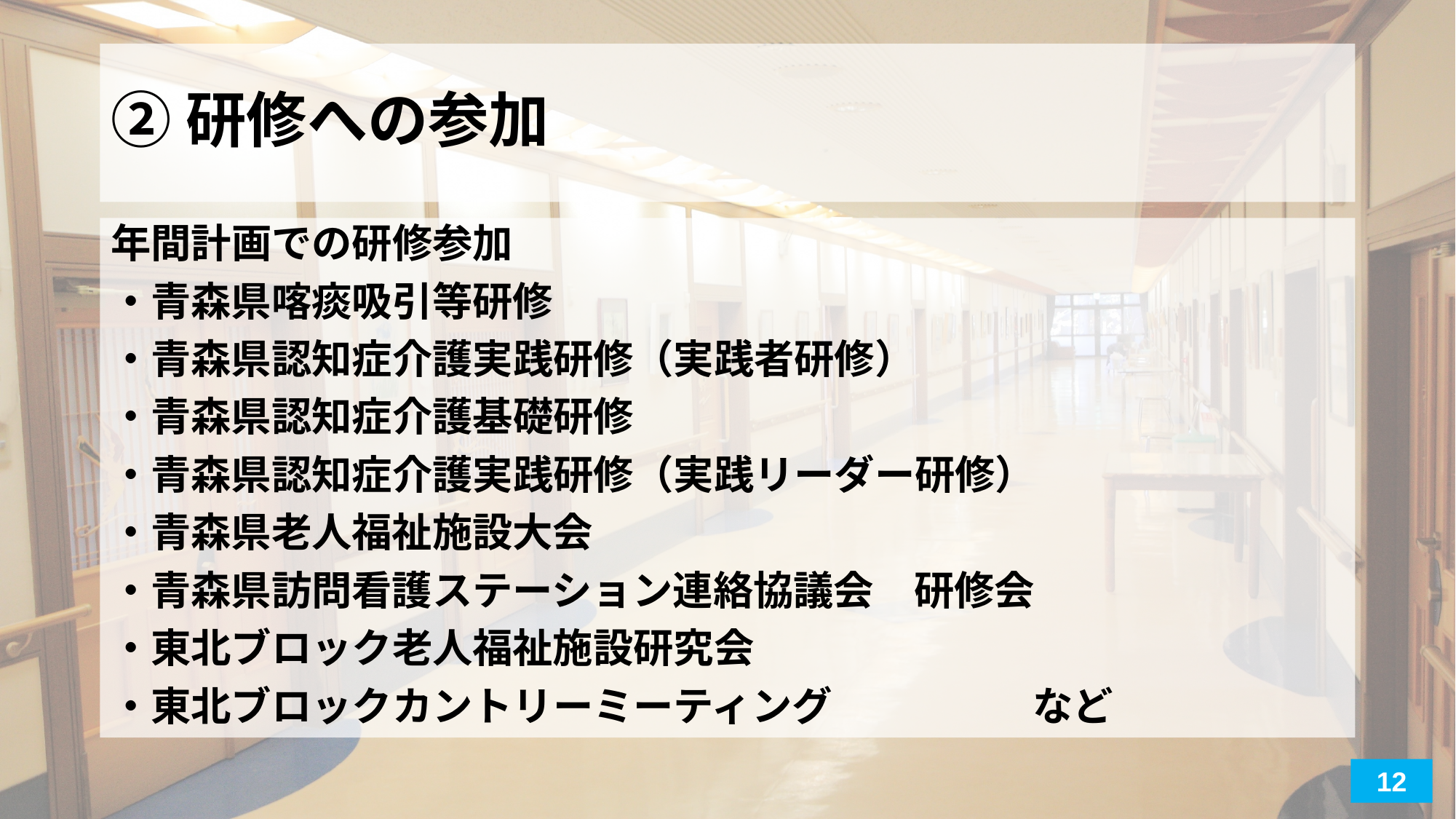

# ②研修への参加
年間計画での研修参加
・青森県喀痰吸引等研修
・青森県認知症介護実践研修（実践者研修）
・青森県認知症介護基礎研修
・青森県認知症介護実践研修（実践リーダー研修）
・青森県老人福祉施設大会
・青森県訪問看護ステーション連絡協議会　研修会
・東北ブロック老人福祉施設研究会
・東北ブロックカントリーミーティング　　　　　など

12